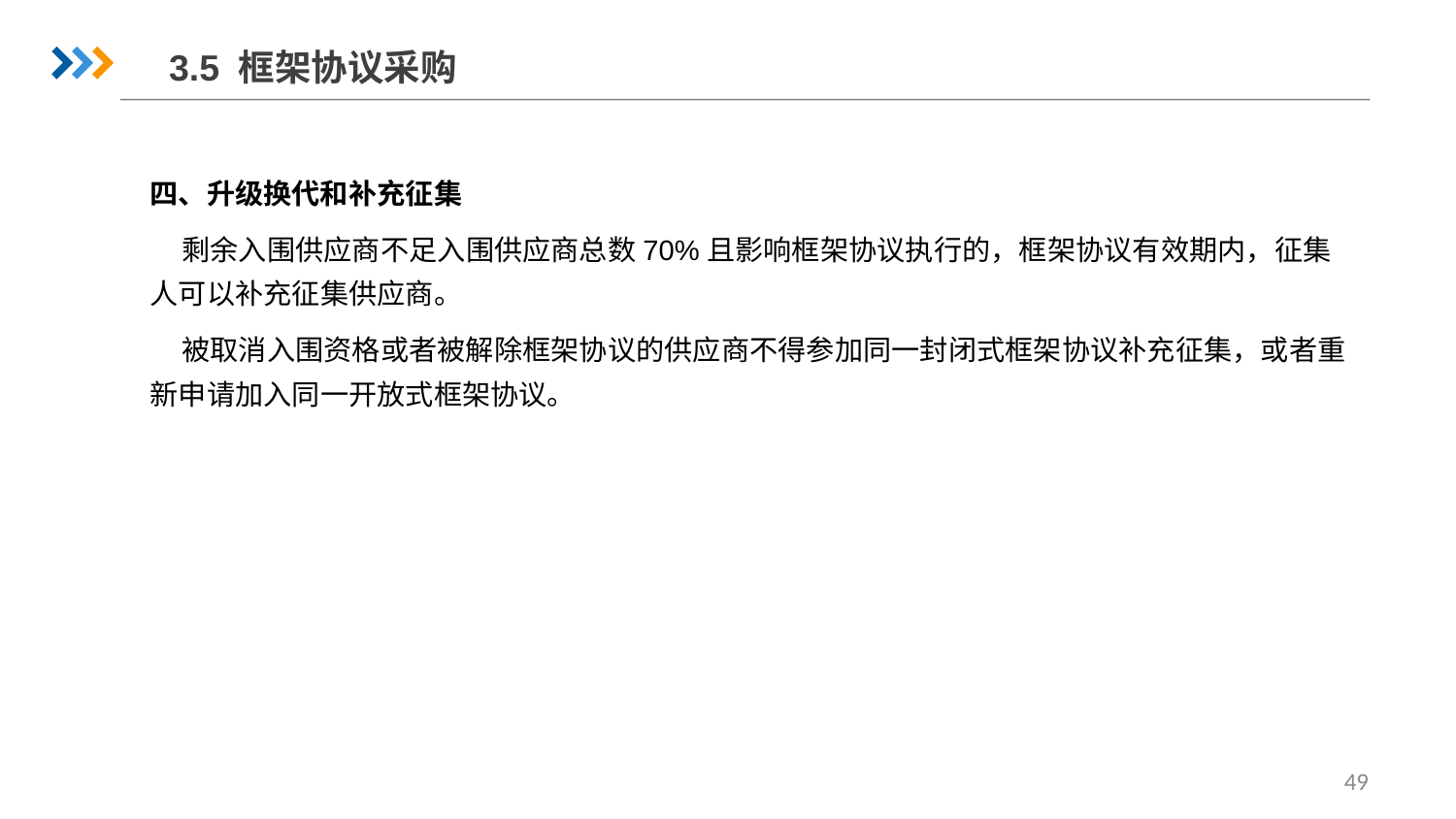

3.5 框架协议采购

四、升级换代和补充征集
    剩余入围供应商不足入围供应商总数70%且影响框架协议执行的，框架协议有效期内，征集人可以补充征集供应商。
    被取消入围资格或者被解除框架协议的供应商不得参加同一封闭式框架协议补充征集，或者重新申请加入同一开放式框架协议。
49